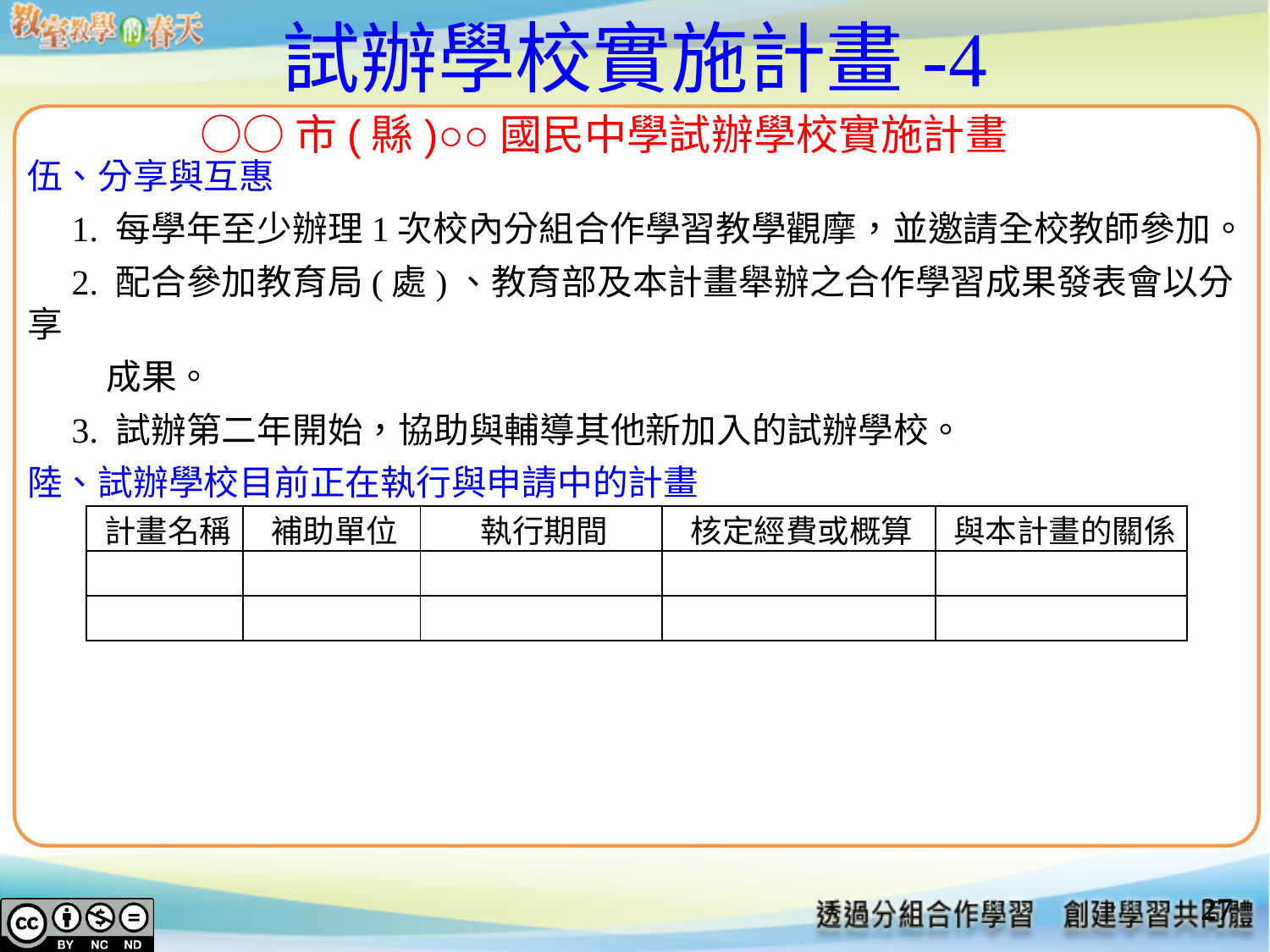

# 試辦學校實施計畫-4
○○市(縣)○○國民中學試辦學校實施計畫

伍、分享與互惠
     1. 每學年至少辦理1次校內分組合作學習教學觀摩，並邀請全校教師參加。
     2. 配合參加教育局(處)、教育部及本計畫舉辦之合作學習成果發表會以分享
         成果。
     3. 試辦第二年開始，協助與輔導其他新加入的試辦學校。
陸、試辦學校目前正在執行與申請中的計畫

| 計畫名稱 | 補助單位 | 執行期間 | 核定經費或概算 | 與本計畫的關係 |
| --- | --- | --- | --- | --- |
|  |  |  |  |  |
|  |  |  |  |  |
27